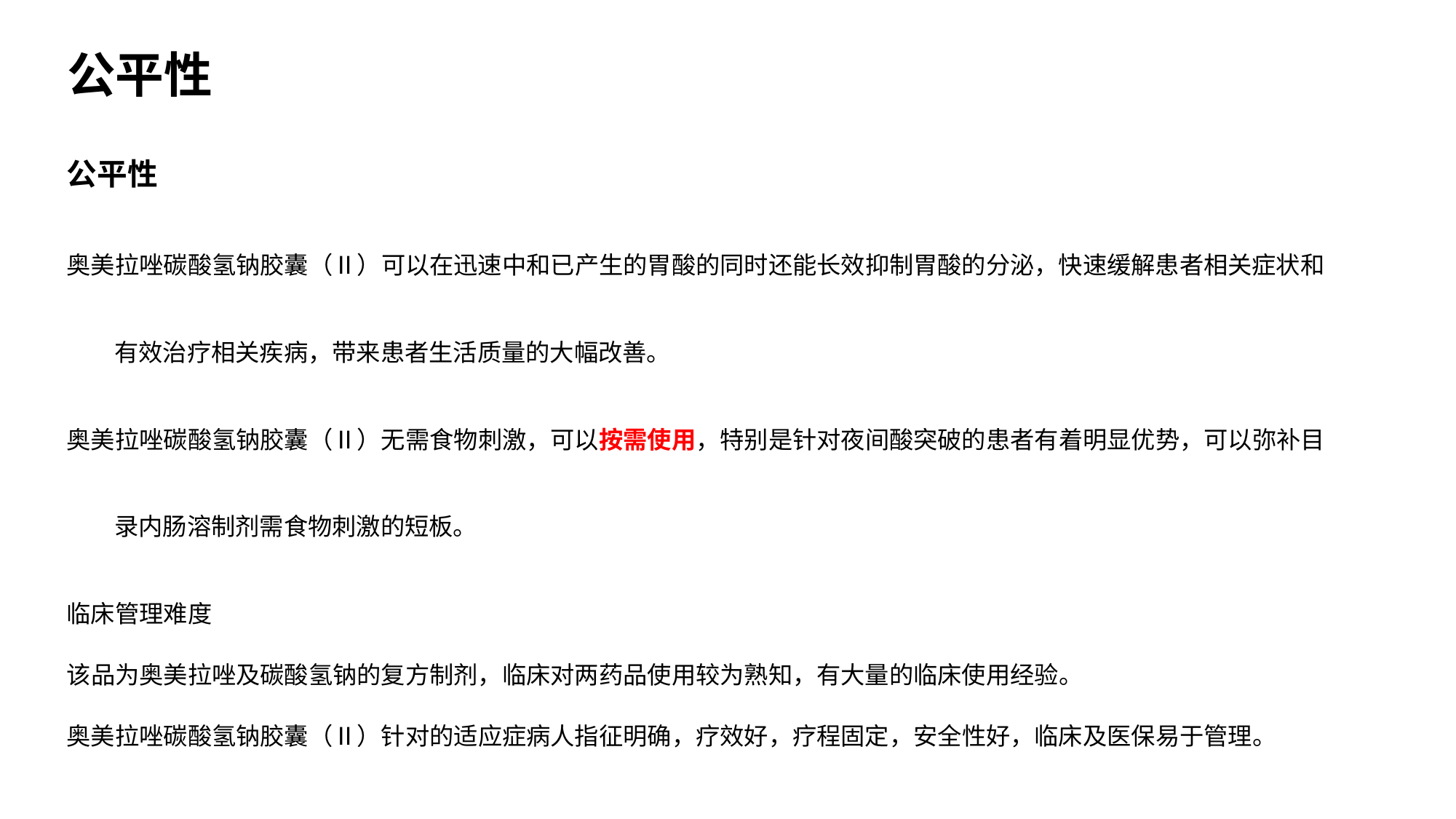

公平性
公平性
奥美拉唑碳酸氢钠胶囊（Ⅱ）可以在迅速中和已产生的胃酸的同时还能长效抑制胃酸的分泌，快速缓解患者相关症状和有效治疗相关疾病，带来患者生活质量的大幅改善。
奥美拉唑碳酸氢钠胶囊（Ⅱ）无需食物刺激，可以按需使用，特别是针对夜间酸突破的患者有着明显优势，可以弥补目录内肠溶制剂需食物刺激的短板。
临床管理难度
该品为奥美拉唑及碳酸氢钠的复方制剂，临床对两药品使用较为熟知，有大量的临床使用经验。
奥美拉唑碳酸氢钠胶囊（Ⅱ）针对的适应症病人指征明确，疗效好，疗程固定，安全性好，临床及医保易于管理。